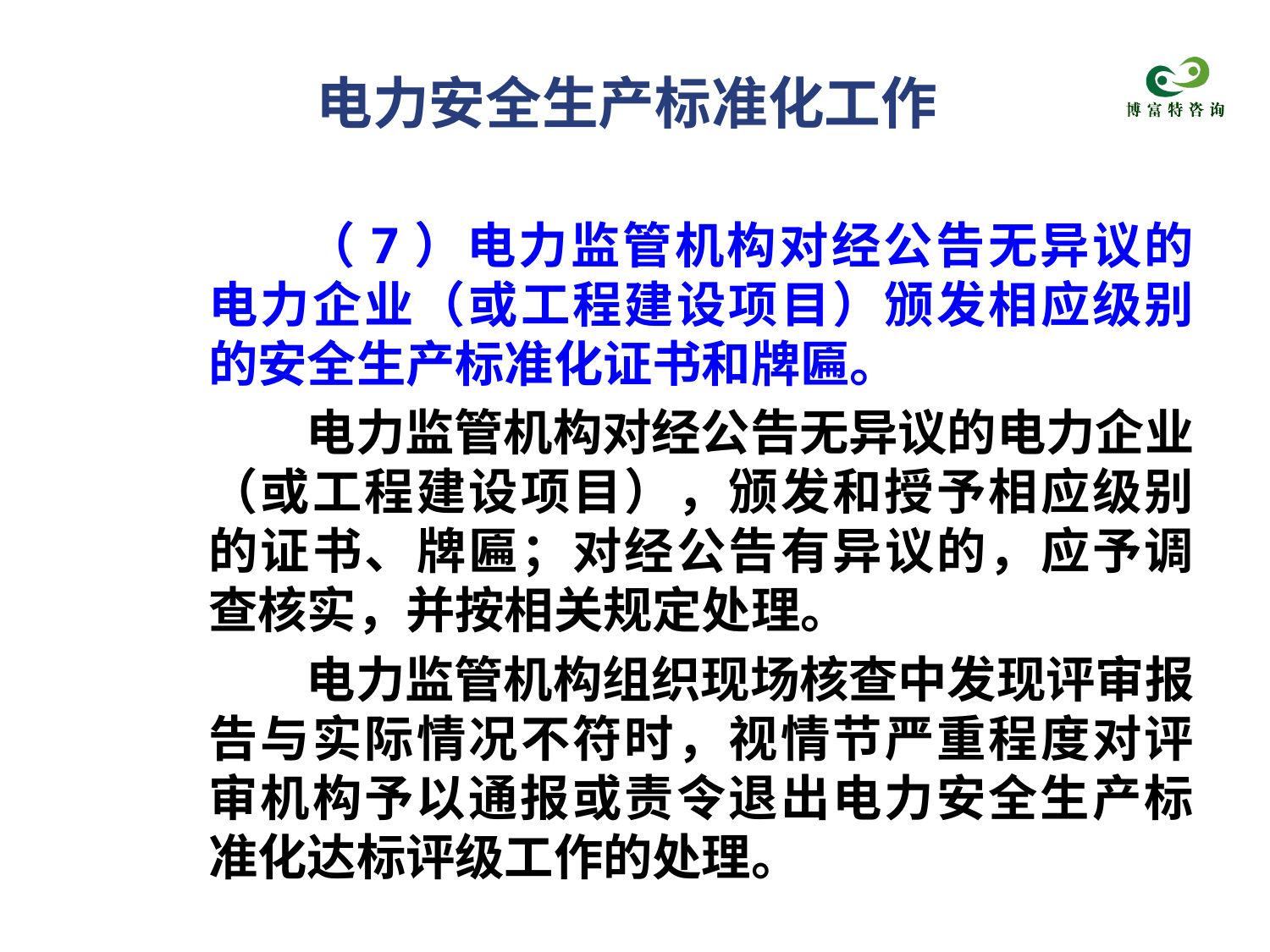

电力安全生产标准化工作
（7）电力监管机构对经公告无异议的电力企业（或工程建设项目）颁发相应级别的安全生产标准化证书和牌匾。
电力监管机构对经公告无异议的电力企业（或工程建设项目），颁发和授予相应级别的证书、牌匾；对经公告有异议的，应予调查核实，并按相关规定处理。
电力监管机构组织现场核查中发现评审报告与实际情况不符时，视情节严重程度对评审机构予以通报或责令退出电力安全生产标准化达标评级工作的处理。